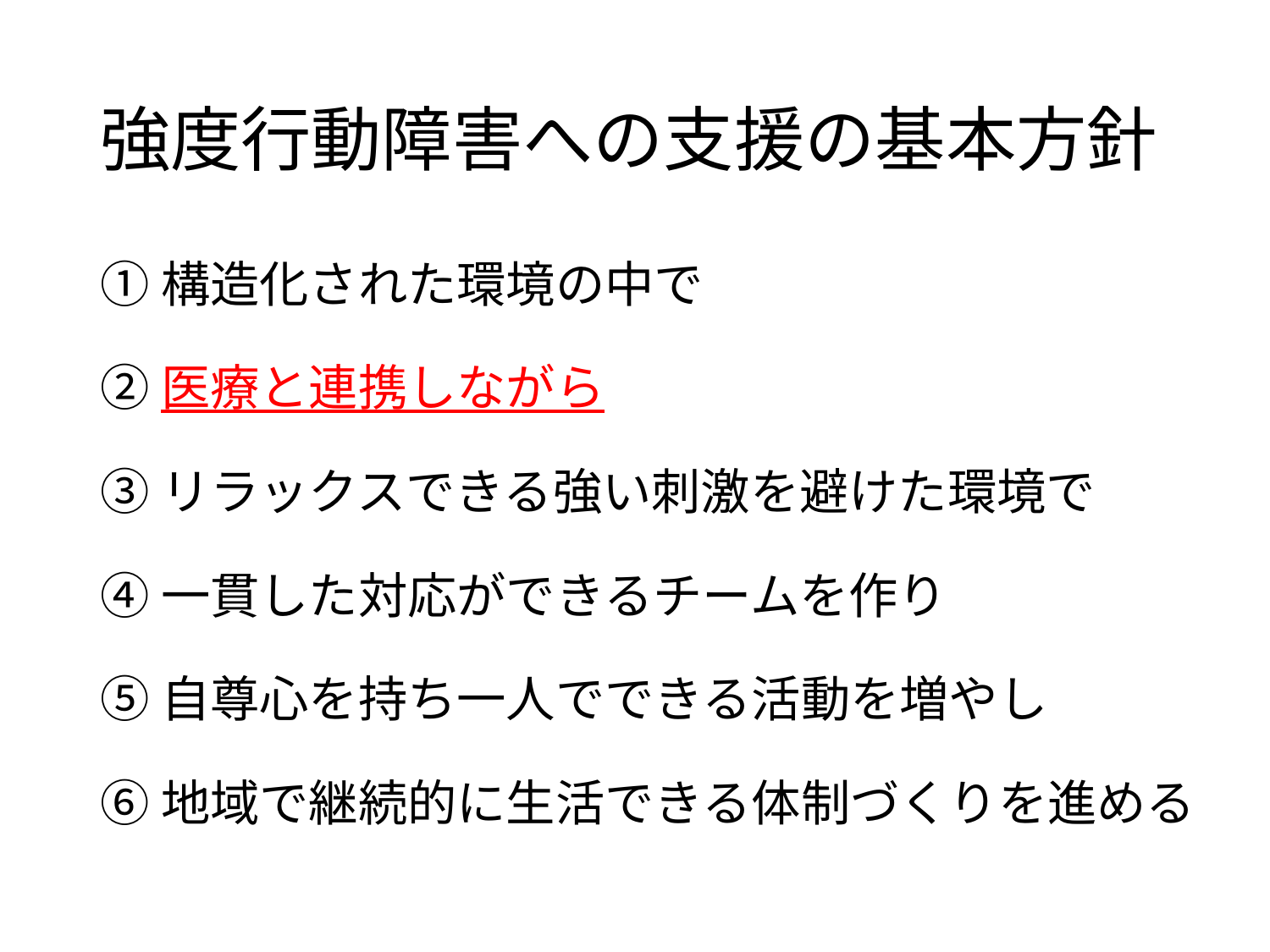

# 強度行動障害への支援の基本方針
①構造化された環境の中で

②医療と連携しながら

③リラックスできる強い刺激を避けた環境で

④一貫した対応ができるチームを作り

⑤自尊心を持ち一人でできる活動を増やし

⑥地域で継続的に生活できる体制づくりを進める